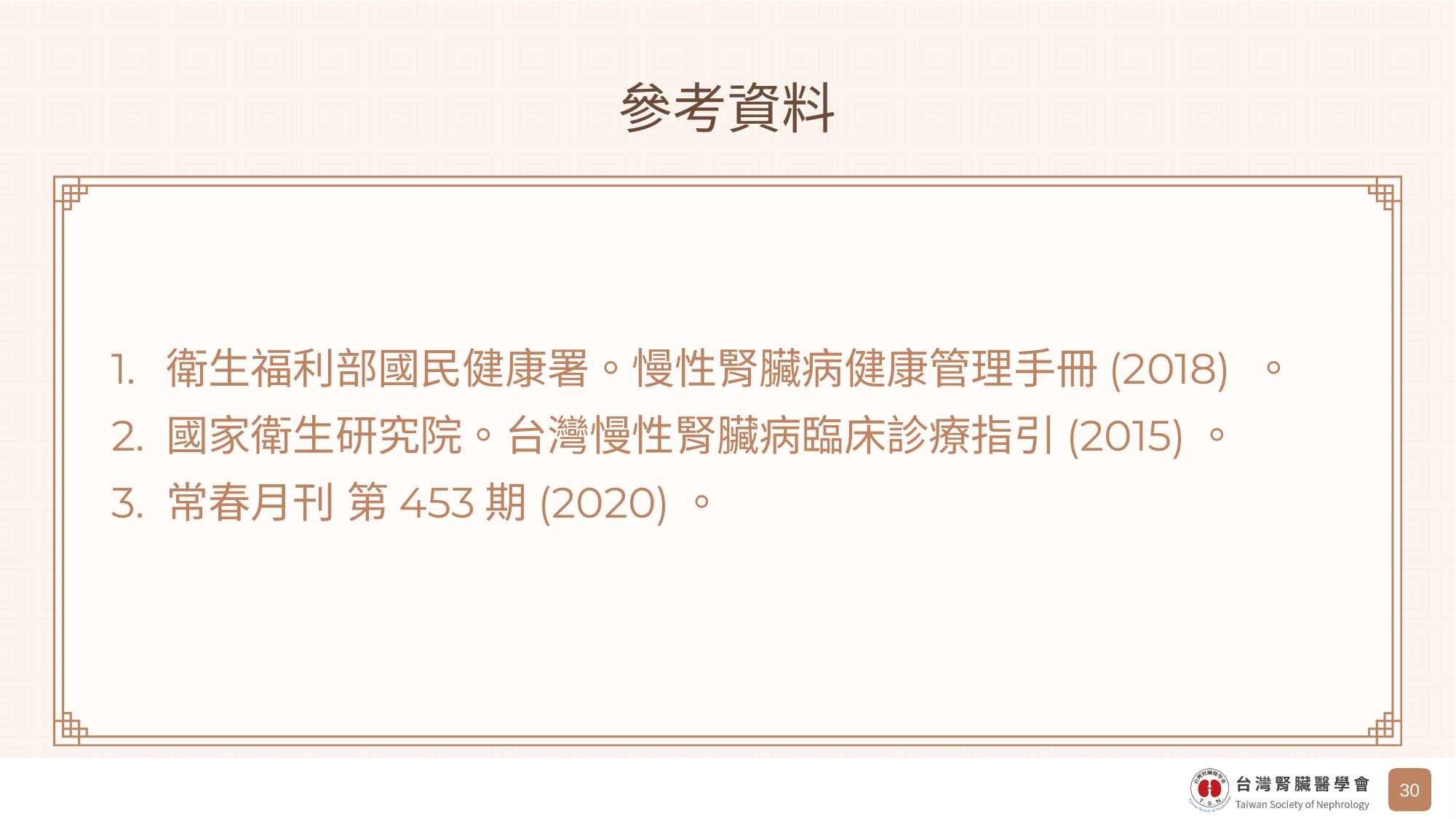

# 參考資料
衛生福利部國民健康署。慢性腎臟病健康管理手冊(2018) 。
國家衛生研究院。台灣慢性腎臟病臨床診療指引(2015)。
常春月刊 第453期(2020)。

30